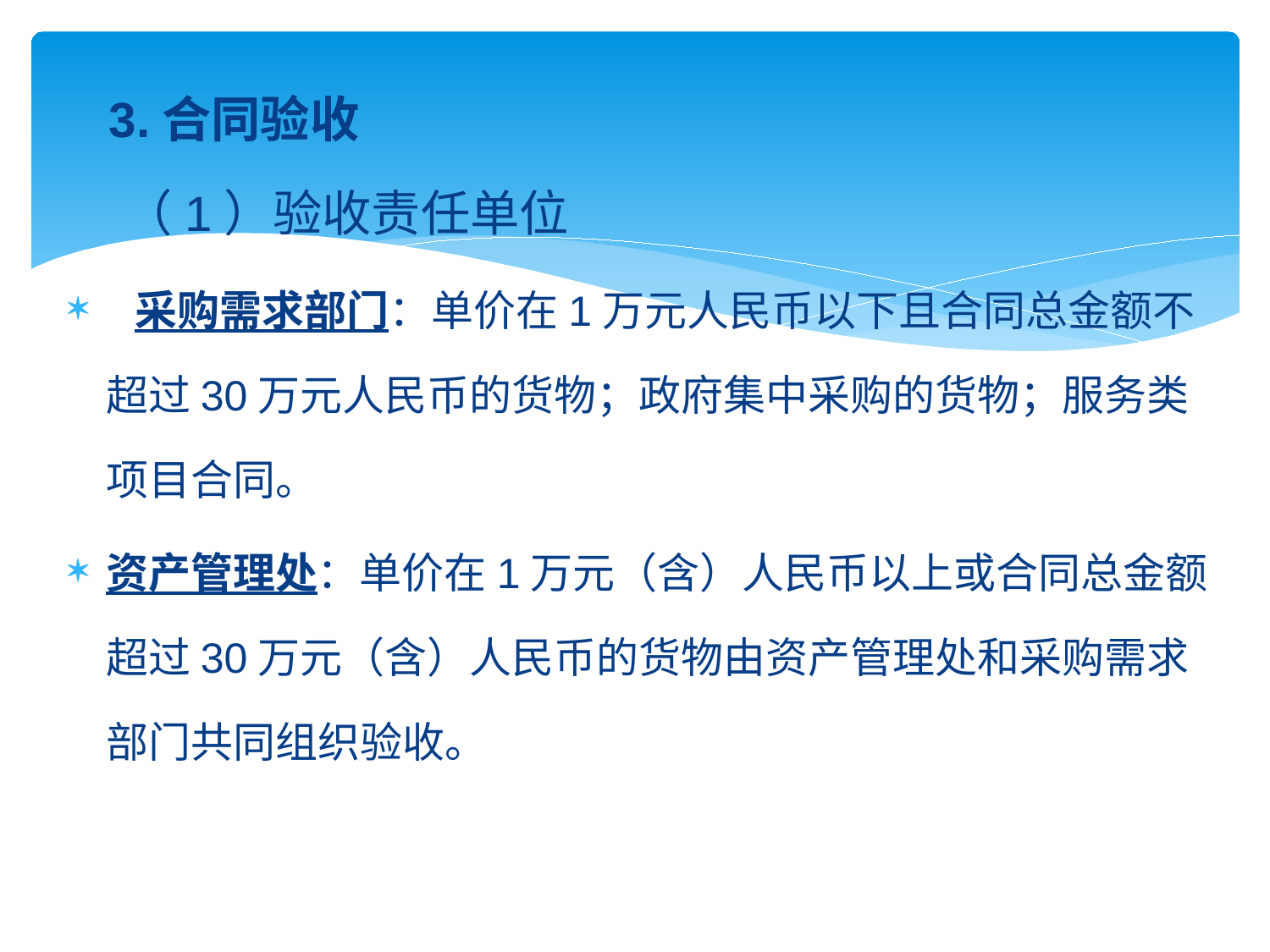

3.合同验收
    （1）验收责任单位
  采购需求部门：单价在1万元人民币以下且合同总金额不超过30万元人民币的货物；政府集中采购的货物；服务类项目合同。
资产管理处：单价在1万元（含）人民币以上或合同总金额超过30万元（含）人民币的货物由资产管理处和采购需求部门共同组织验收。